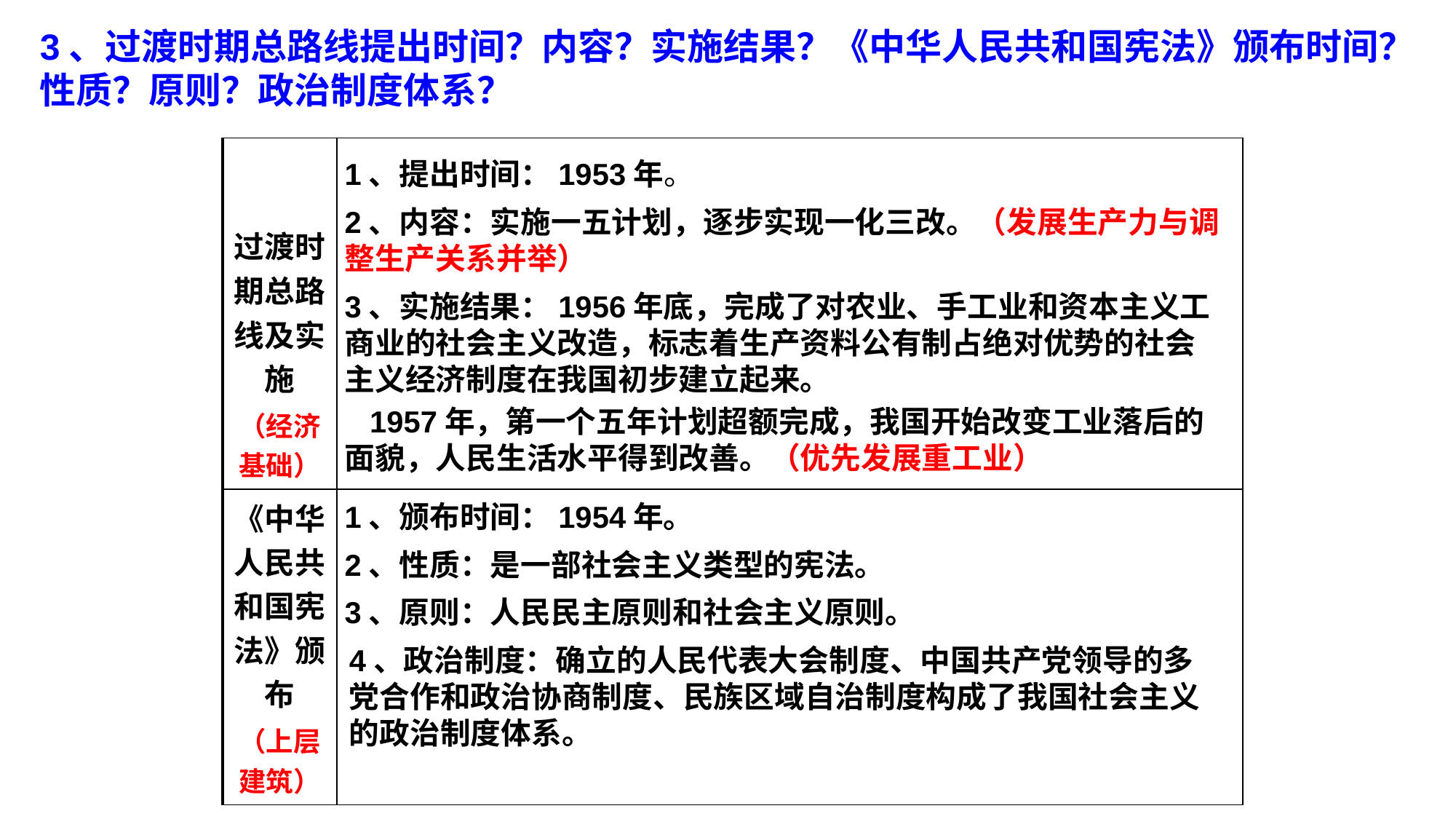

3、过渡时期总路线提出时间？内容？实施结果？《中华人民共和国宪法》颁布时间？性质？原则？政治制度体系？
| 过渡时期总路线及实施 （经济基础） |  |
| --- | --- |
| 《中华人民共和国宪法》颁布 （上层建筑） |  |
1、提出时间：1953年。
2、内容：实施一五计划，逐步实现一化三改。（发展生产力与调整生产关系并举）
3、实施结果：1956年底，完成了对农业、手工业和资本主义工商业的社会主义改造，标志着生产资料公有制占绝对优势的社会主义经济制度在我国初步建立起来。
   1957年，第一个五年计划超额完成，我国开始改变工业落后的面貌，人民生活水平得到改善。（优先发展重工业）
1、颁布时间：1954年。
2、性质：是一部社会主义类型的宪法。
3、原则：人民民主原则和社会主义原则。
4、政治制度：确立的人民代表大会制度、中国共产党领导的多党合作和政治协商制度、民族区域自治制度构成了我国社会主义的政治制度体系。